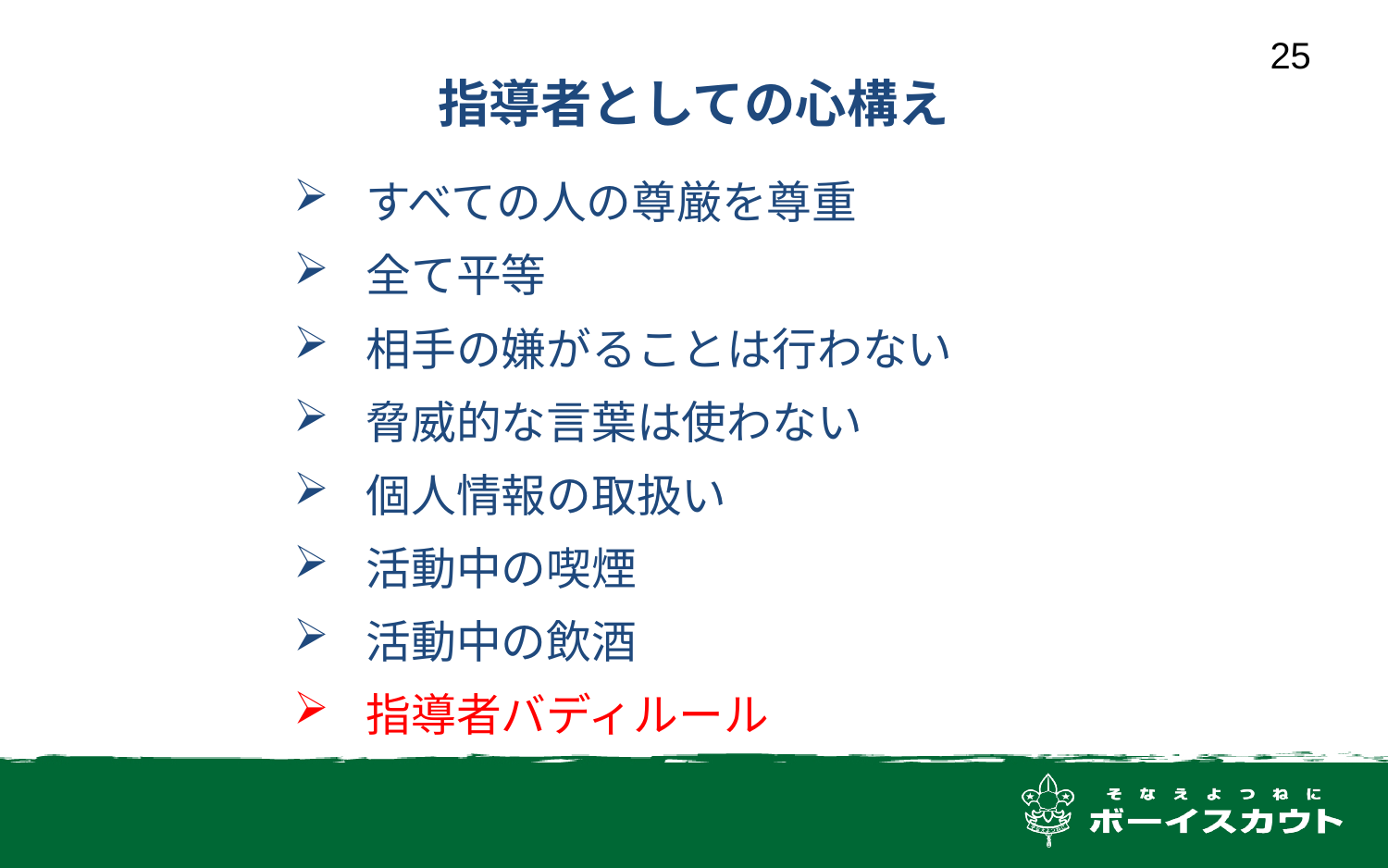

25
指導者としての心構え
すべての人の尊厳を尊重
全て平等
相手の嫌がることは行わない
脅威的な言葉は使わない
個人情報の取扱い
活動中の喫煙
活動中の飲酒
指導者バディルール